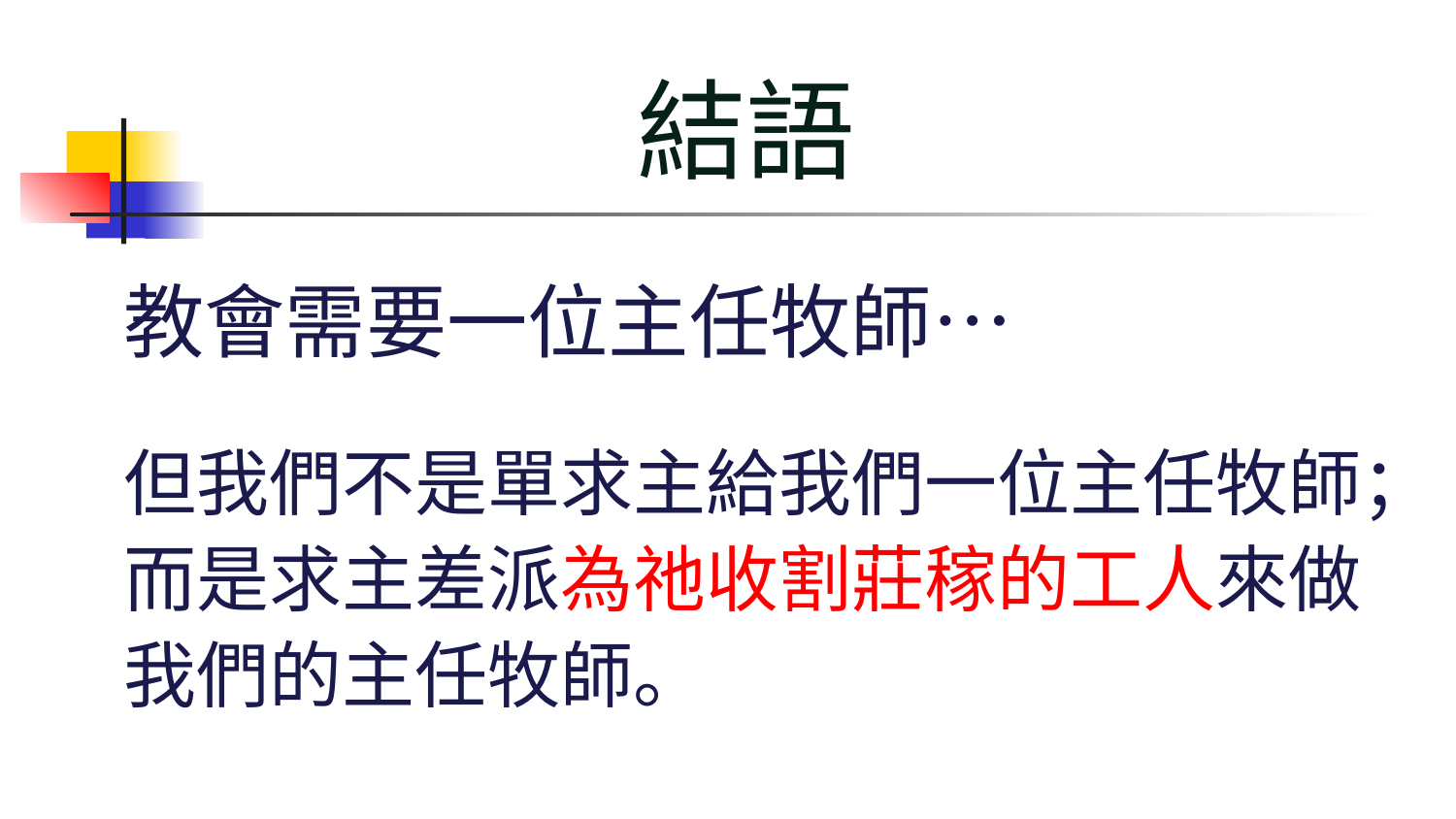

# 結語
教會需要一位主任牧師…
但我們不是單求主給我們一位主任牧師；而是求主差派為祂收割莊稼的工人來做我們的主任牧師。